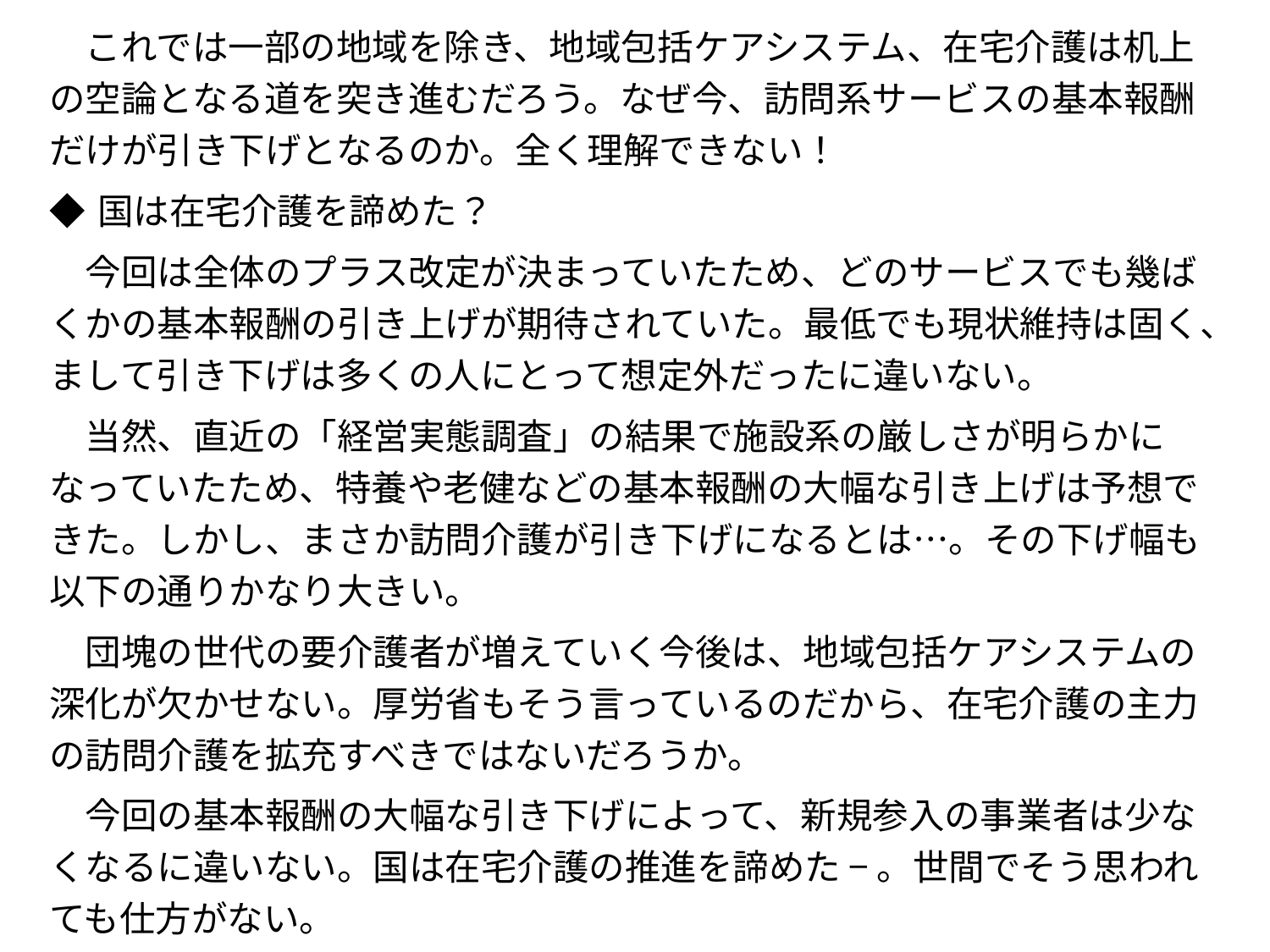

これでは一部の地域を除き、地域包括ケアシステム、在宅介護は机上の空論となる道を突き進むだろう。なぜ今、訪問系サービスの基本報酬だけが引き下げとなるのか。全く理解できない！
◆ 国は在宅介護を諦めた？
　今回は全体のプラス改定が決まっていたため、どのサービスでも幾ばくかの基本報酬の引き上げが期待されていた。最低でも現状維持は固く、まして引き下げは多くの人にとって想定外だったに違いない。
　当然、直近の「経営実態調査」の結果で施設系の厳しさが明らかになっていたため、特養や老健などの基本報酬の大幅な引き上げは予想できた。しかし、まさか訪問介護が引き下げになるとは…。その下げ幅も以下の通りかなり大きい。
　団塊の世代の要介護者が増えていく今後は、地域包括ケアシステムの深化が欠かせない。厚労省もそう言っているのだから、在宅介護の主力の訪問介護を拡充すべきではないだろうか。
　今回の基本報酬の大幅な引き下げによって、新規参入の事業者は少なくなるに違いない。国は在宅介護の推進を諦めた − 。世間でそう思われても仕方がない。